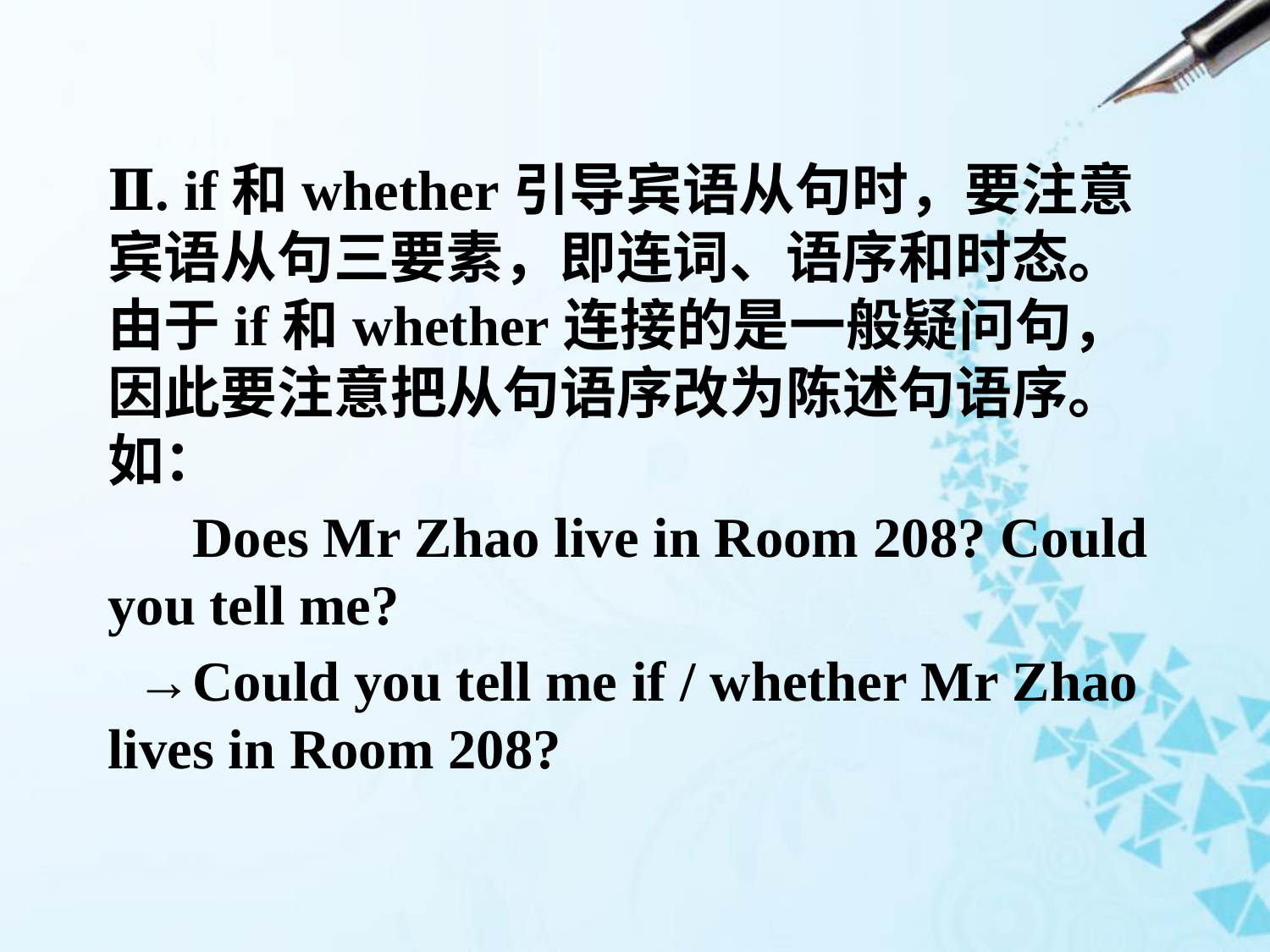

Ⅱ. if和whether引导宾语从句时，要注意宾语从句三要素，即连词、语序和时态。由于if和whether连接的是一般疑问句，因此要注意把从句语序改为陈述句语序。如：
      Does Mr Zhao live in Room 208? Could you tell me?
  →Could you tell me if / whether Mr Zhao  lives in Room 208?